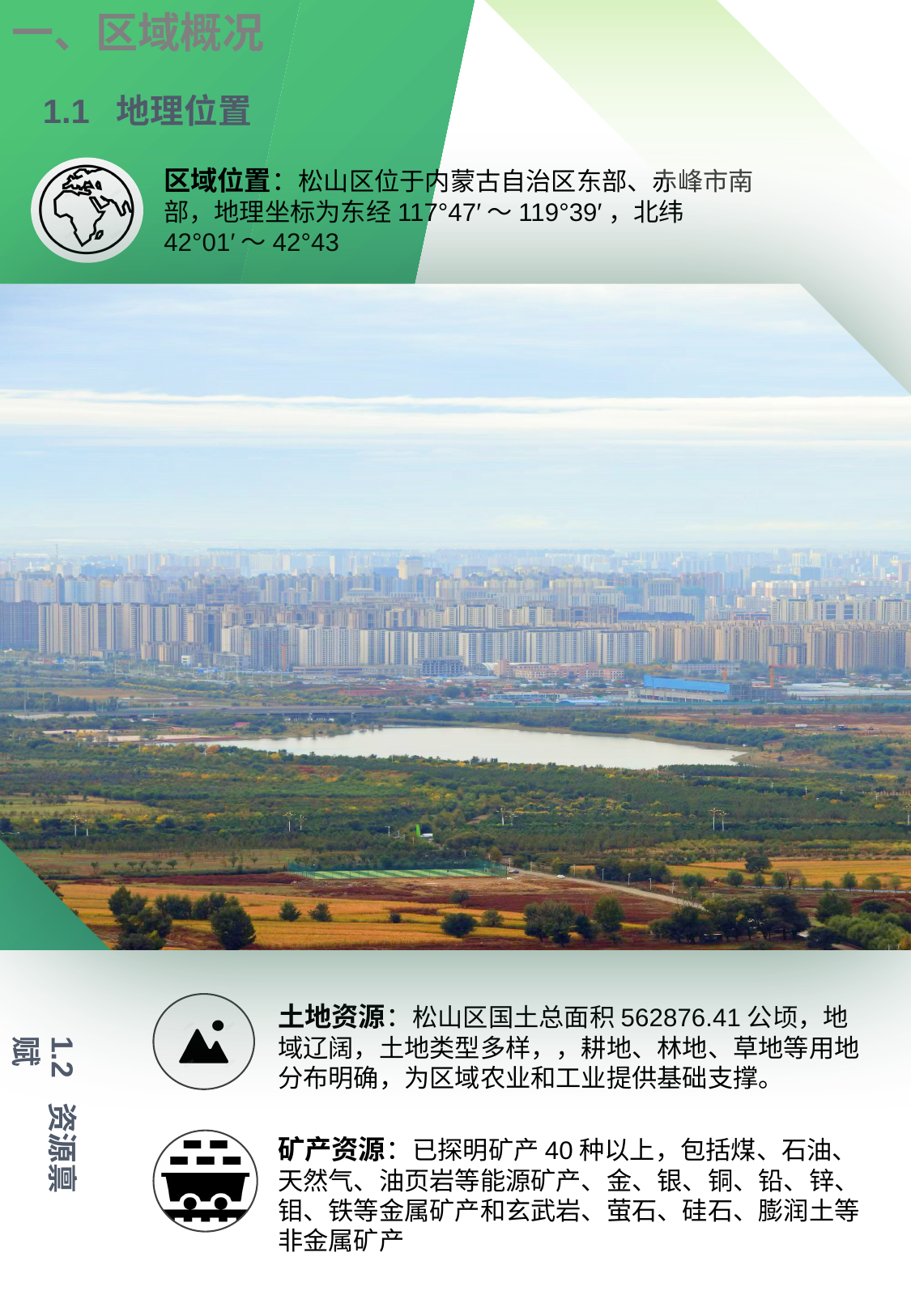

一、区域概况

1.1  地理位置
区域位置：松山区位于内蒙古自治区东部、赤峰市南部，地理坐标为东经117°47′～119°39′，北纬42°01′～42°43

土地资源：松山区国土总面积562876.41公顷，地域辽阔，土地类型多样，，耕地、林地、草地等用地分布明确，为区域农业和工业提供基础支撑。

1.2  资源禀赋
矿产资源：已探明矿产40种以上，包括煤、石油、天然气、油页岩等能源矿产、金、银、铜、铅、锌、钼、铁等金属矿产和玄武岩、萤石、硅石、膨润土等非金属矿产